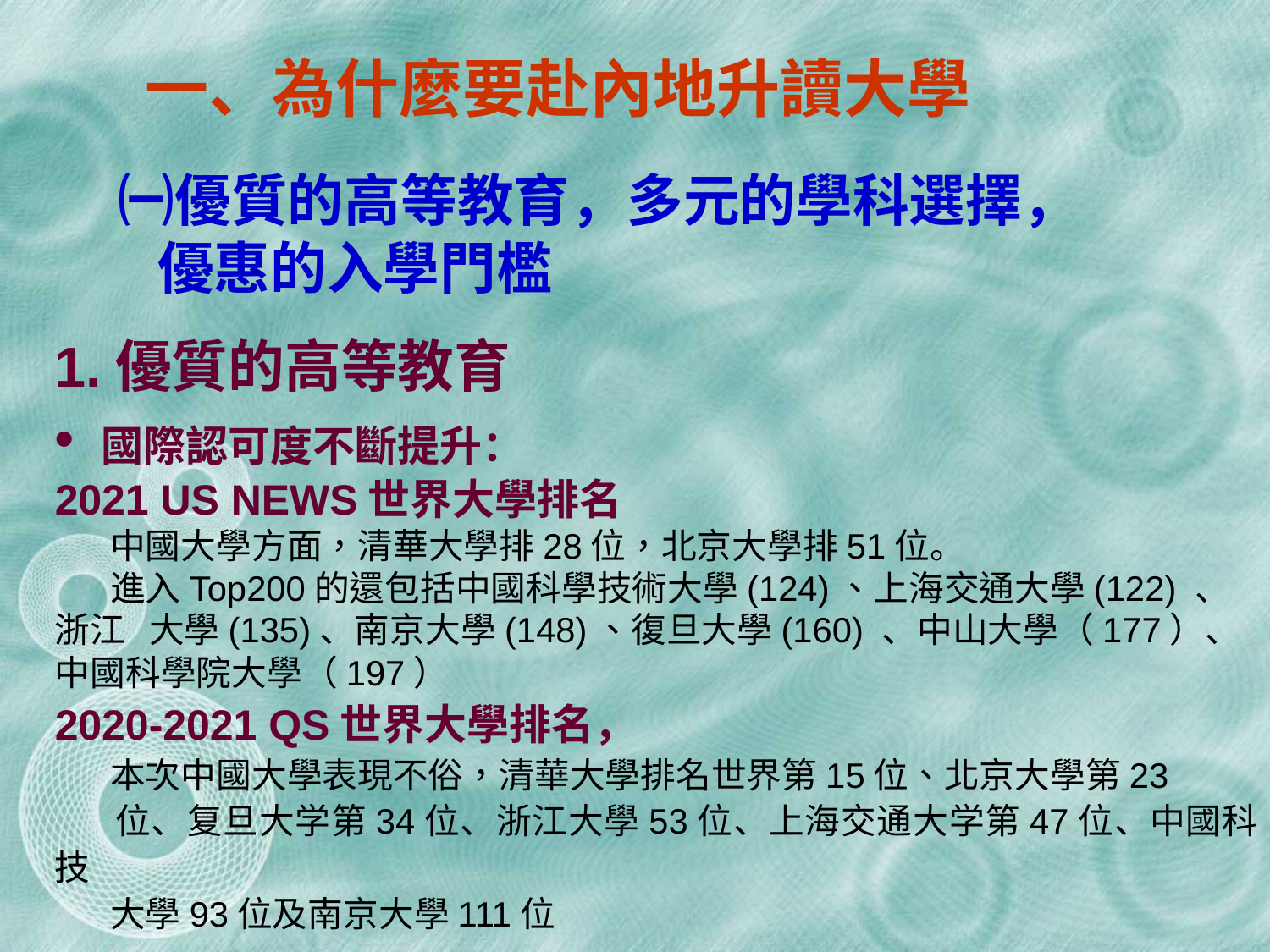

一、為什麼要赴內地升讀大學
㈠優質的高等教育，多元的學科選擇，
  優惠的入學門檻
1.優質的高等教育
 國際認可度不斷提升：
2021 US NEWS世界大學排名
      中國大學方面，清華大學排28位，北京大學排51位。
      進入Top200的還包括中國科學技術大學(124)、上海交通大學(122) 、浙江   大學(135)、南京大學(148)、復旦大學(160) 、中山大學（177）、中國科學院大學（197）
2020-2021 QS世界大學排名，
      本次中國大學表現不俗，清華大學排名世界第15位、北京大學第23
      位、复旦大学第34位、浙江大學53位、上海交通大学第47位、中國科技
      大學93位及南京大學111位